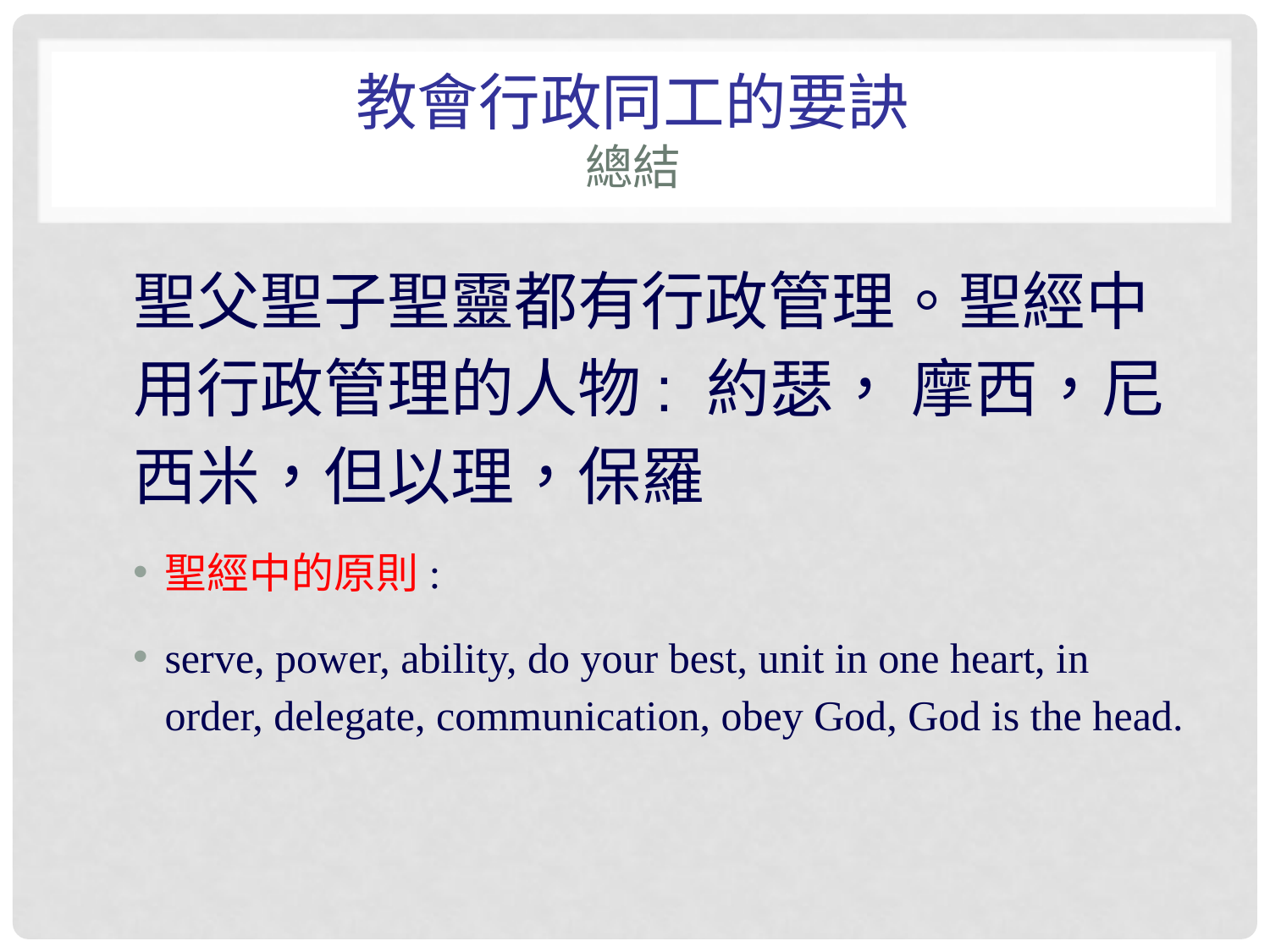

# 教會行政同工的要訣 總結
聖父聖子聖靈都有行政管理。聖經中用行政管理的人物: 約瑟， 摩西，尼西米，但以理，保羅
聖經中的原則:
serve, power, ability, do your best, unit in one heart, in order, delegate, communication, obey God, God is the head.